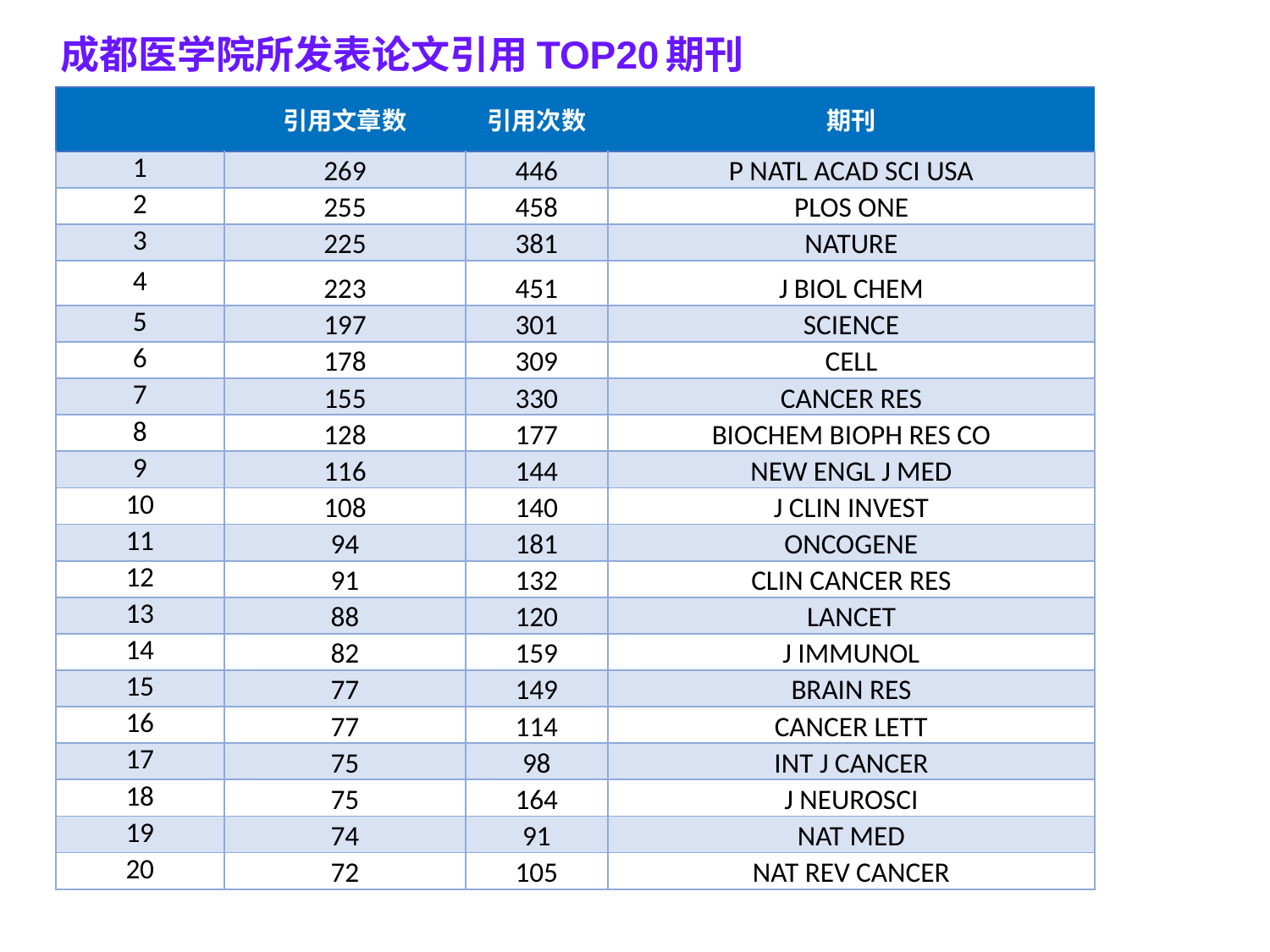

成都医学院所发表论文引用TOP20期刊
|  | 引用文章数 | 引用次数 | 期刊 |
| --- | --- | --- | --- |
| 1 | 269 | 446 | P NATL ACAD SCI USA |
| 2 | 255 | 458 | PLOS ONE |
| 3 | 225 | 381 | NATURE |
| 4 | 223 | 451 | J BIOL CHEM |
| 5 | 197 | 301 | SCIENCE |
| 6 | 178 | 309 | CELL |
| 7 | 155 | 330 | CANCER RES |
| 8 | 128 | 177 | BIOCHEM BIOPH RES CO |
| 9 | 116 | 144 | NEW ENGL J MED |
| 10 | 108 | 140 | J CLIN INVEST |
| 11 | 94 | 181 | ONCOGENE |
| 12 | 91 | 132 | CLIN CANCER RES |
| 13 | 88 | 120 | LANCET |
| 14 | 82 | 159 | J IMMUNOL |
| 15 | 77 | 149 | BRAIN RES |
| 16 | 77 | 114 | CANCER LETT |
| 17 | 75 | 98 | INT J CANCER |
| 18 | 75 | 164 | J NEUROSCI |
| 19 | 74 | 91 | NAT MED |
| 20 | 72 | 105 | NAT REV CANCER |